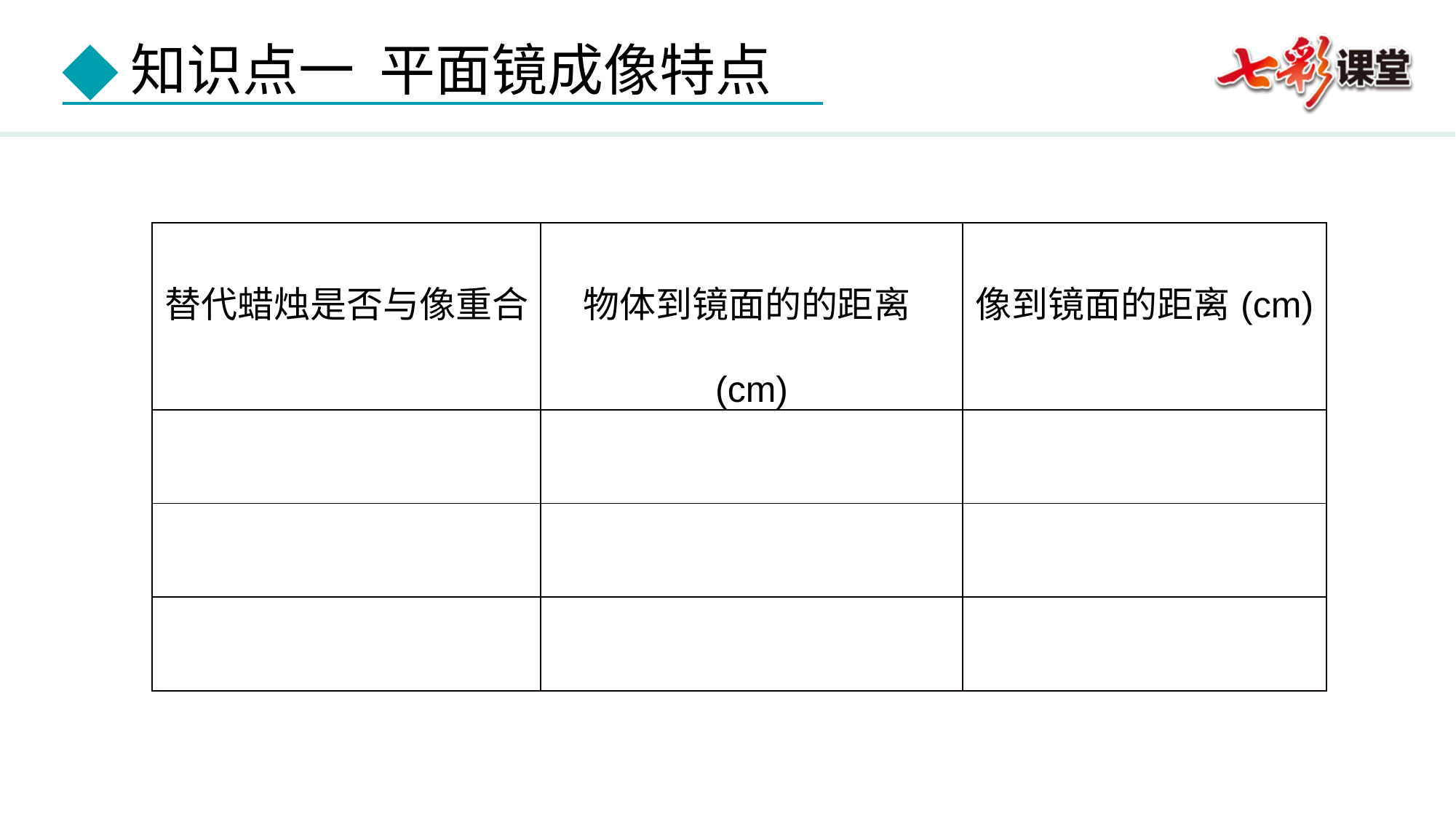

| 替代蜡烛是否与像重合 | 物体到镜面的的距离(cm) | 像到镜面的距离(cm) |
| --- | --- | --- |
|  |  |  |
|  |  |  |
|  |  |  |